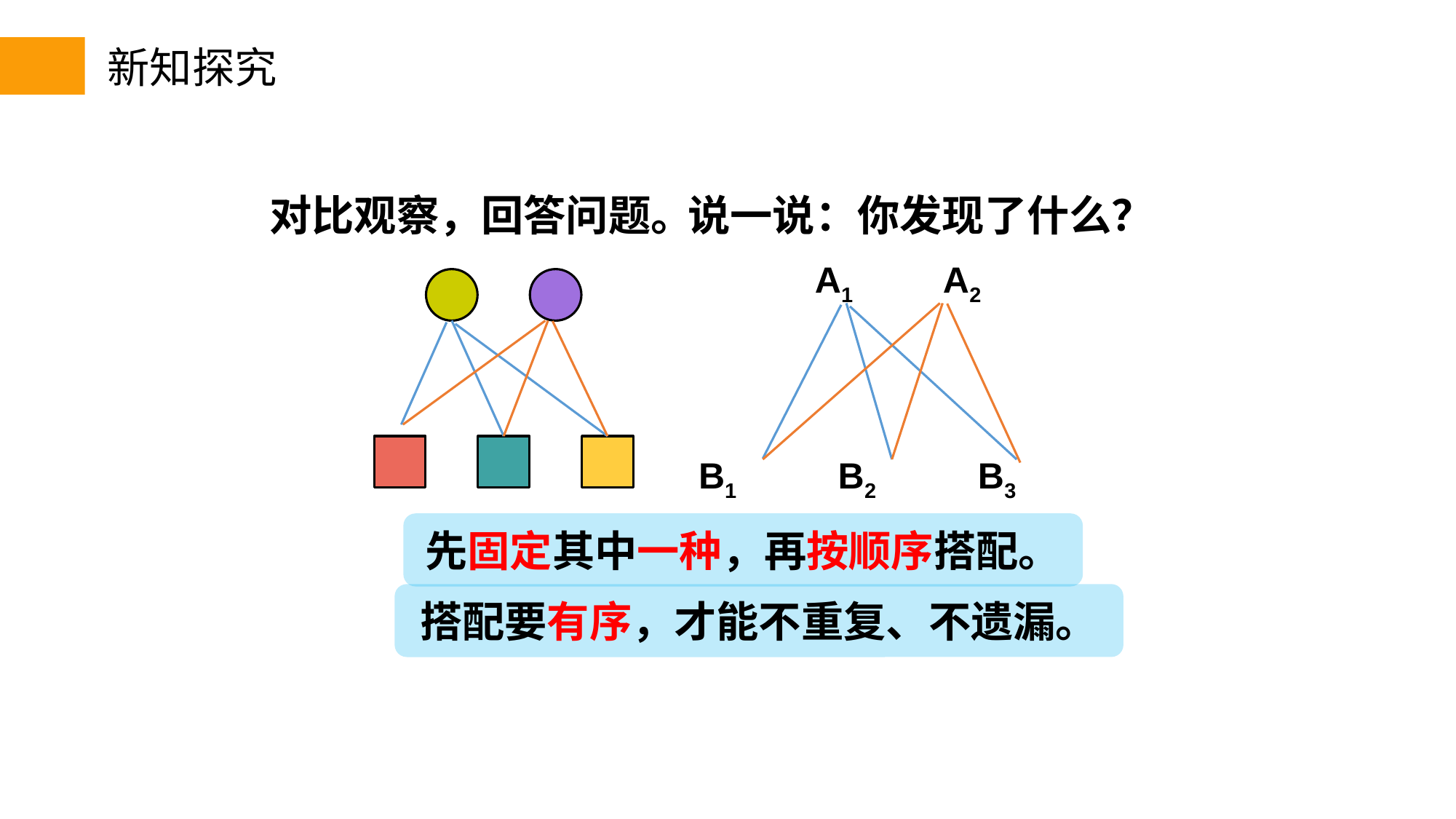

新知探究
对比观察，回答问题。
说一说：你发现了什么？
A1         A2
B1          B2          B3

先固定其中一种，再按顺序搭配。
搭配要有序，才能不重复、不遗漏。